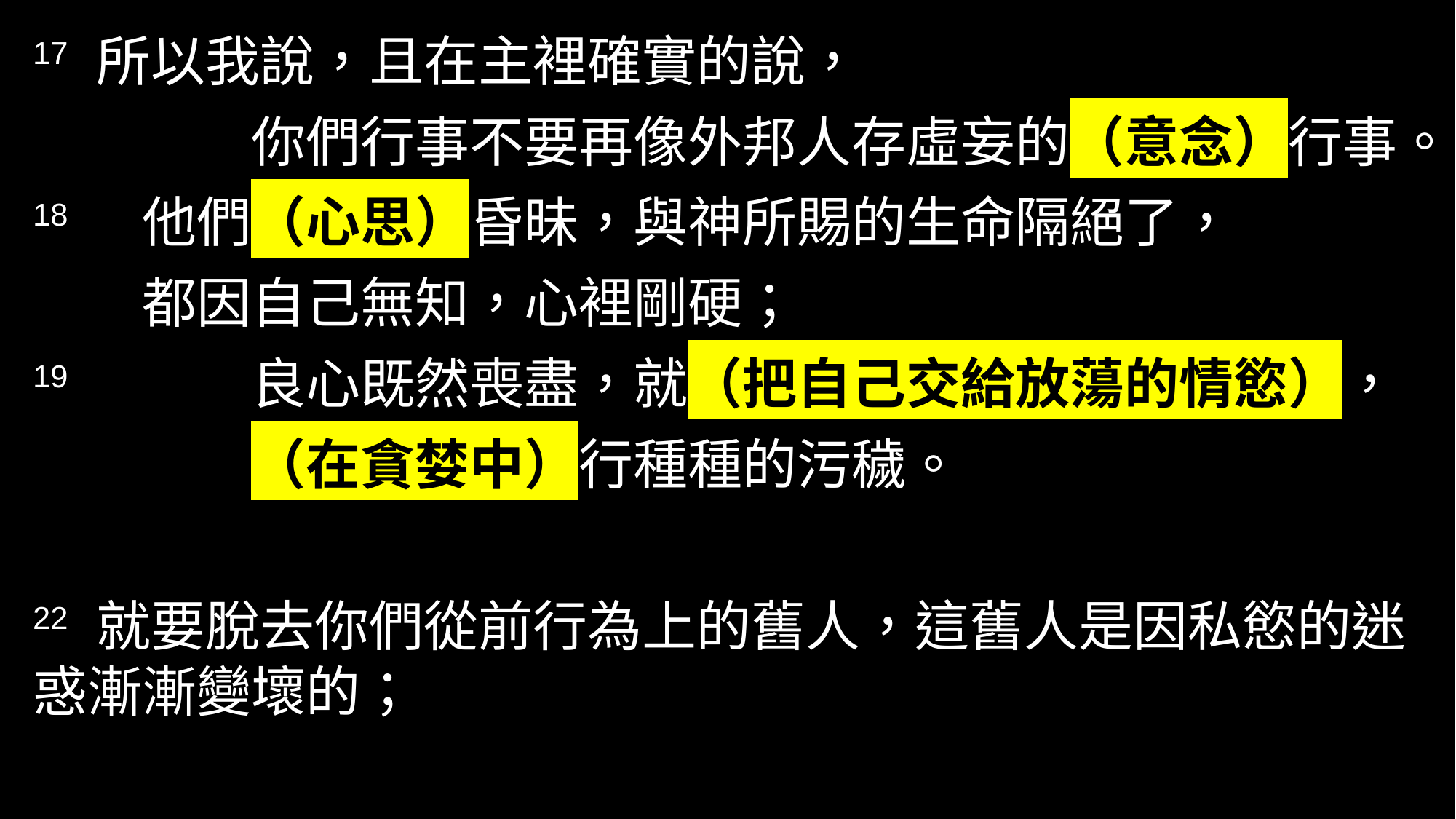

17 所以我說，且在主裡確實的說，
		你們行事不要再像外邦人存虛妄的（意念）行事。
18 	他們（心思）昏昧，與神所賜的生命隔絕了，
	都因自己無知，心裡剛硬；
19 		良心既然喪盡，就（把自己交給放蕩的情慾），
		（在貪婪中）行種種的污穢。

22 就要脫去你們從前行為上的舊人，這舊人是因私慾的迷惑漸漸變壞的；